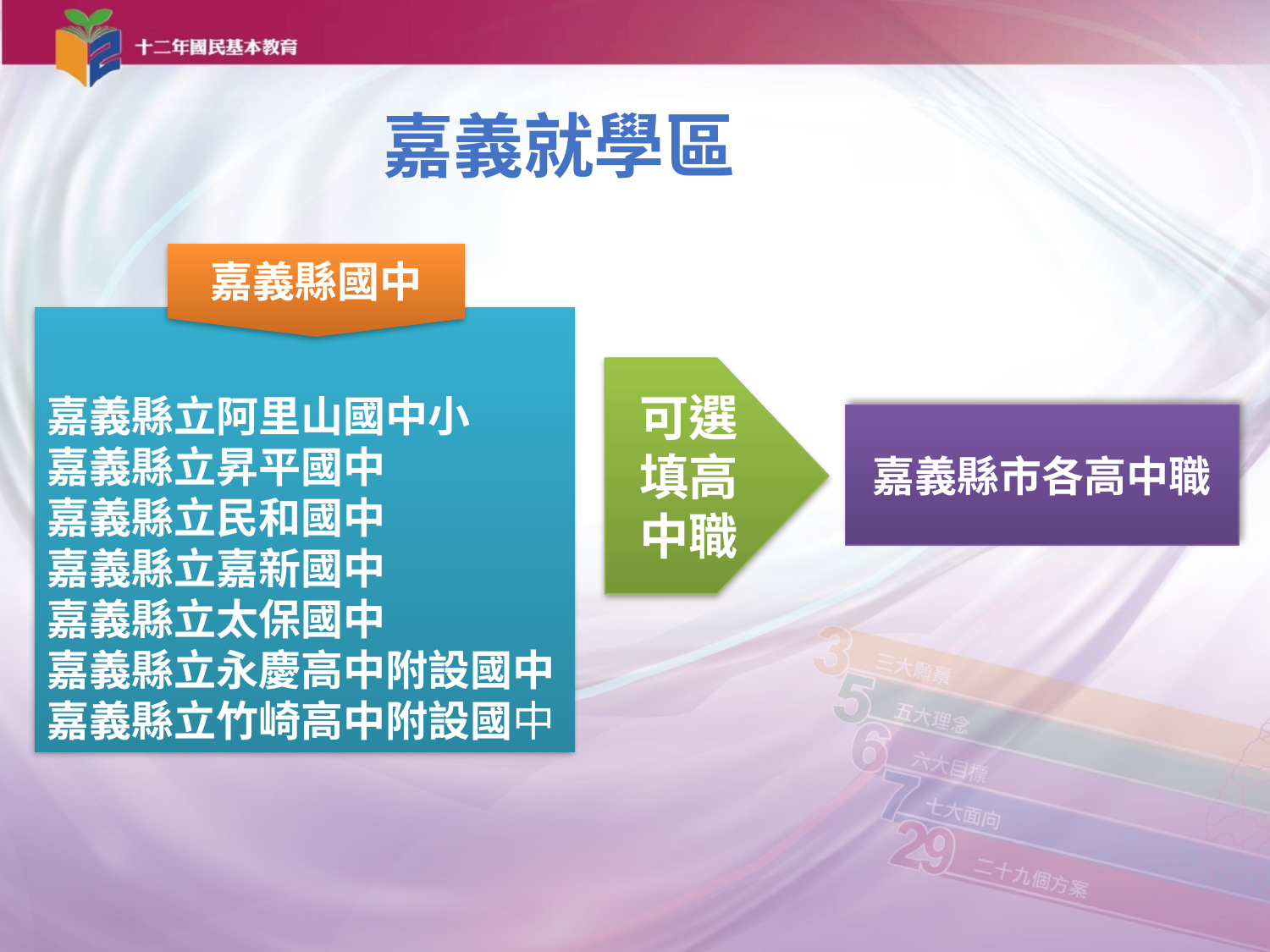

嘉義就學區
嘉義縣國中

嘉義縣立阿里山國中小
嘉義縣立昇平國中
嘉義縣立民和國中
嘉義縣立嘉新國中
嘉義縣立太保國中
嘉義縣立永慶高中附設國中
嘉義縣立竹崎高中附設國中
可選填高中職

 嘉義縣市各高中職